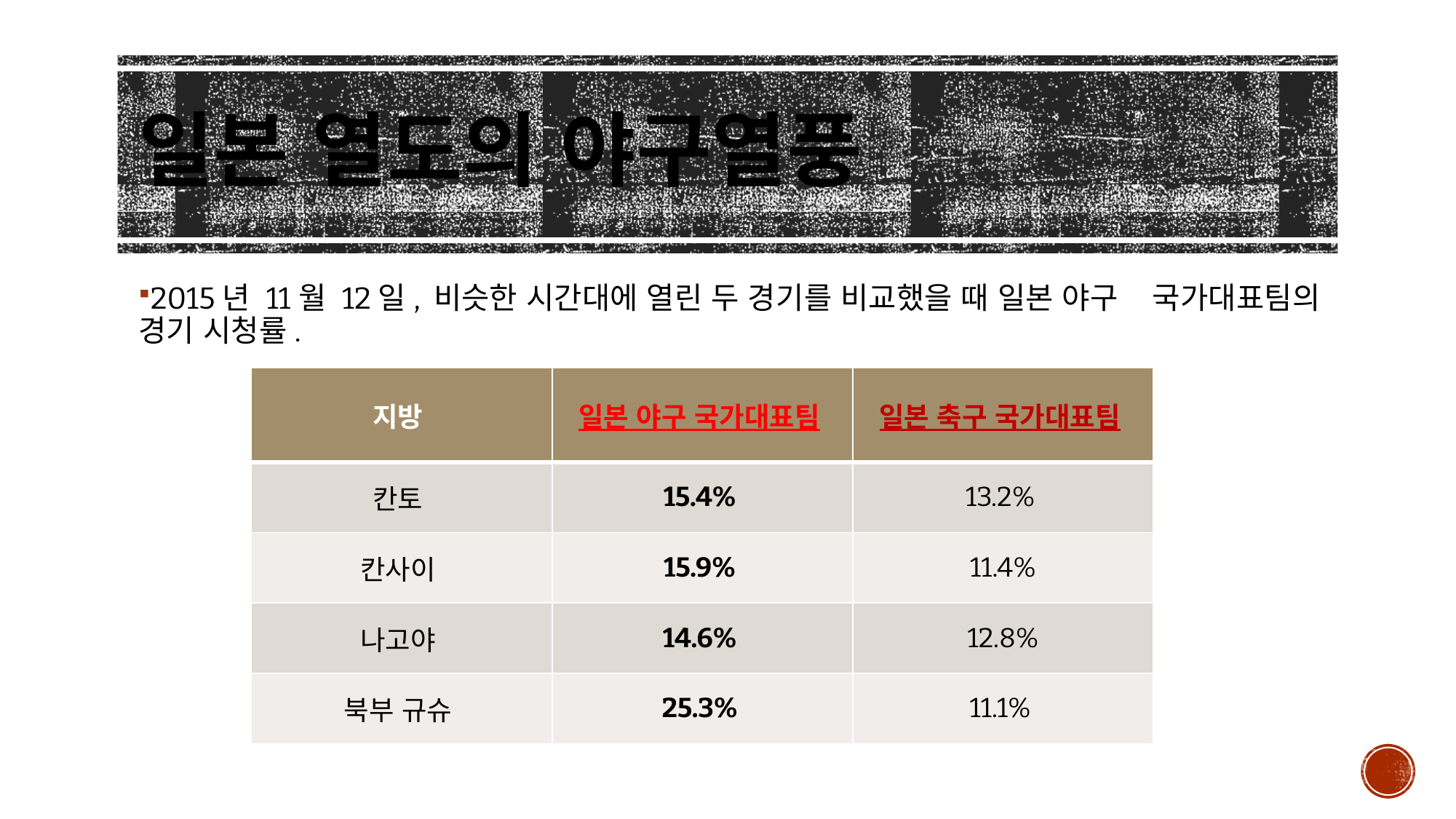

# 일본 열도의 야구열풍

2015년 11월 12일, 비슷한 시간대에 열린 두 경기를 비교했을 때 일본 야구    국가대표팀의 경기 시청률.
| 지방 | 일본 야구 국가대표팀 | 일본 축구 국가대표팀 |
| --- | --- | --- |
| 칸토 | 15.4% | 13.2% |
| 칸사이 | 15.9% | 11.4% |
| 나고야 | 14.6% | 12.8% |
| 북부 규슈 | 25.3% | 11.1% |